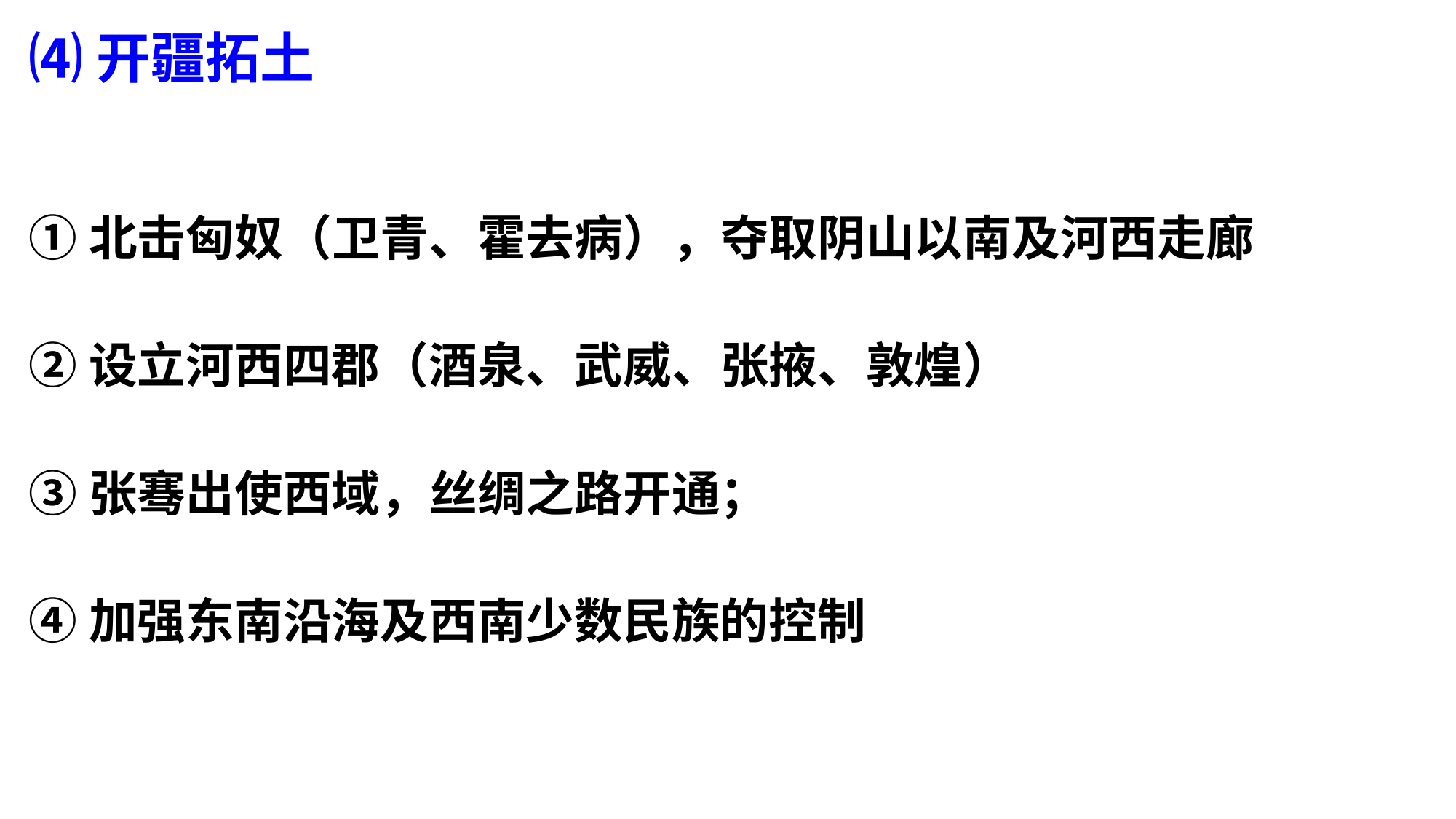

⑷开疆拓土

①北击匈奴（卫青、霍去病），夺取阴山以南及河西走廊

②设立河西四郡（酒泉、武威、张掖、敦煌）

③张骞出使西域，丝绸之路开通；

④加强东南沿海及西南少数民族的控制